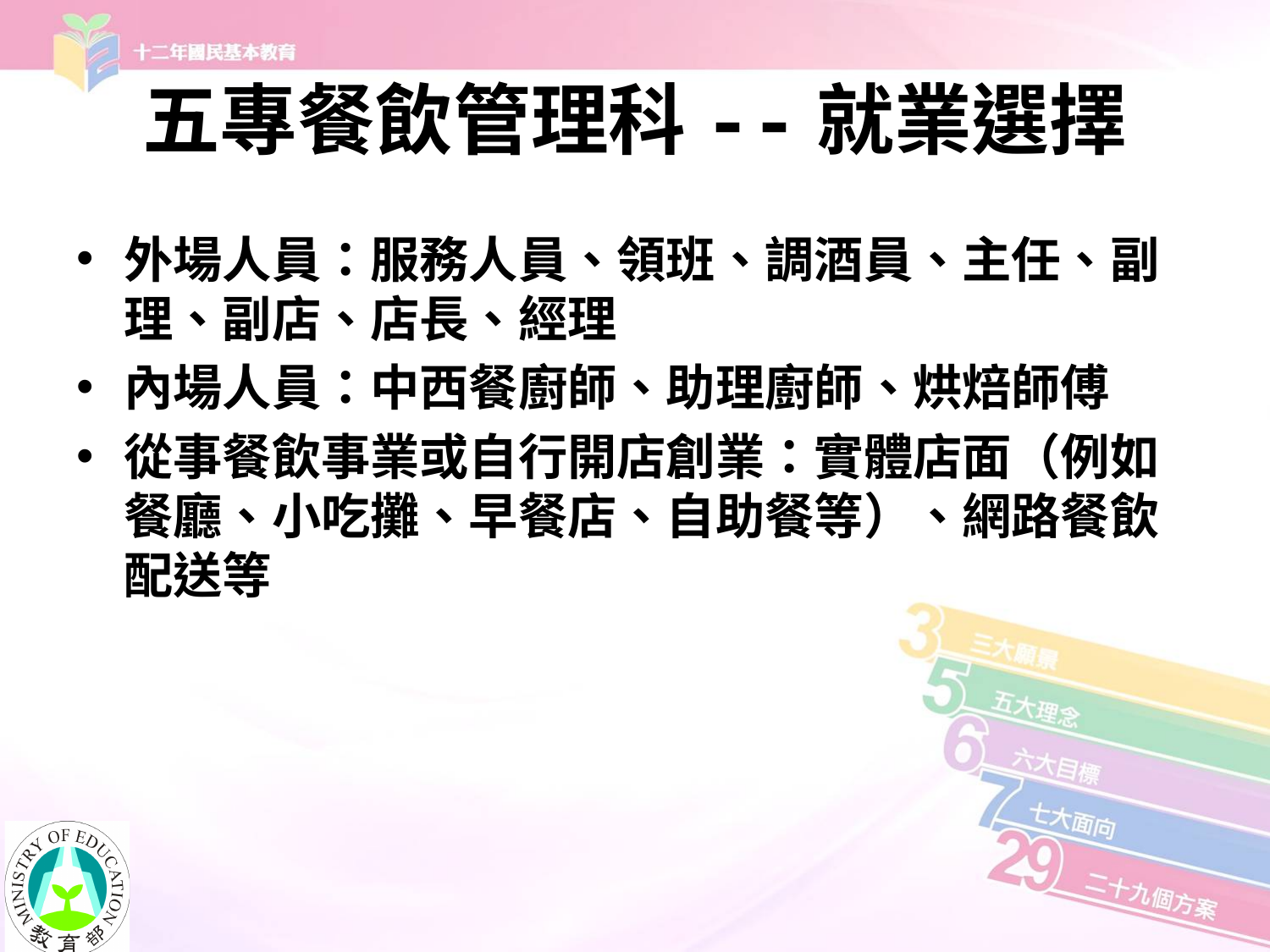

# 五專餐飲管理科--就業選擇
外場人員：服務人員、領班、調酒員、主任、副理、副店、店長、經理
內場人員：中西餐廚師、助理廚師、烘焙師傅
從事餐飲事業或自行開店創業：實體店面（例如餐廳、小吃攤、早餐店、自助餐等）、網路餐飲配送等